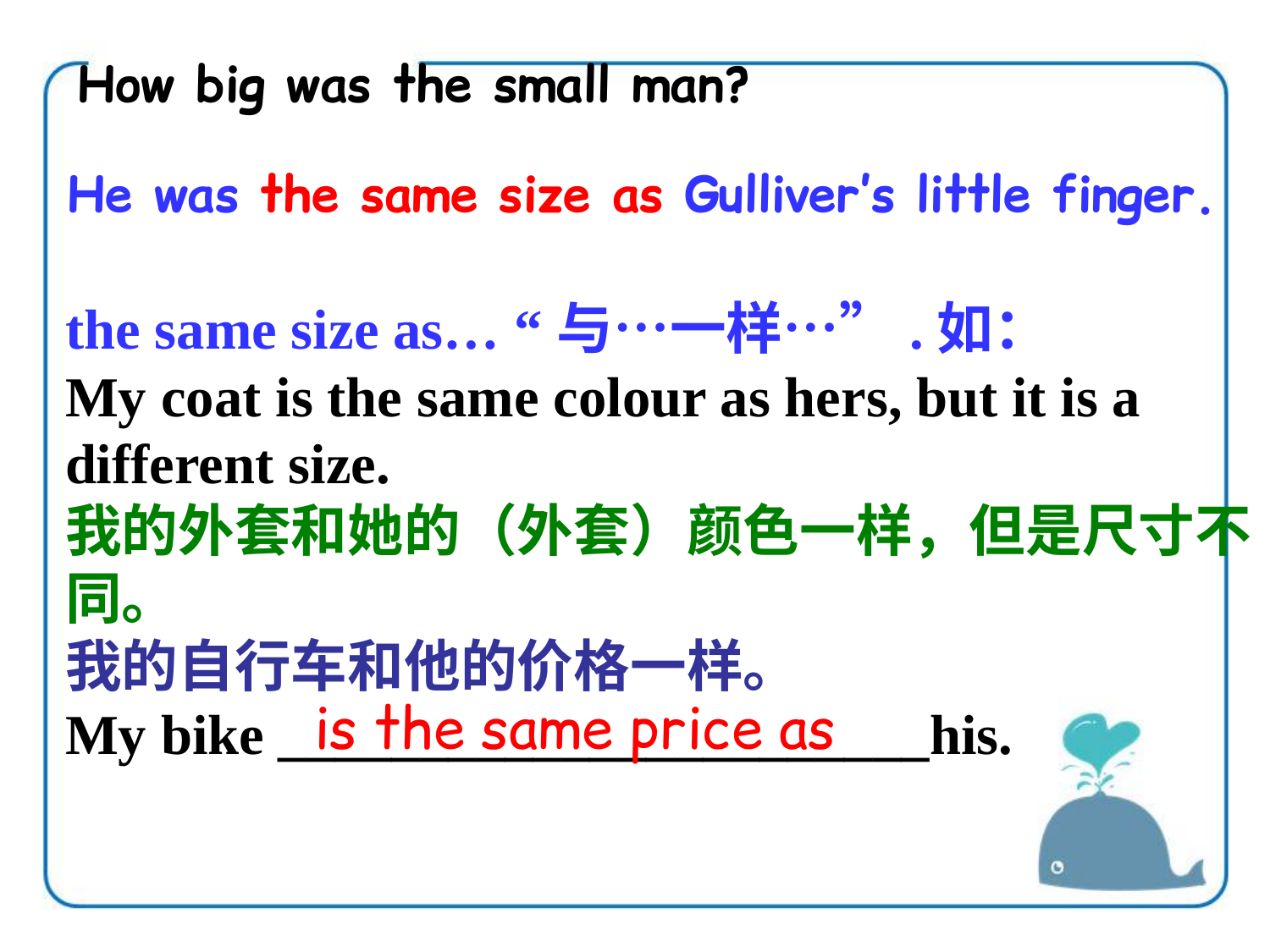

How big was the small man?
He was the same size as Gulliver’s little finger.
the same size as… “与…一样…”.如：
My coat is the same colour as hers, but it is a different size.
我的外套和她的（外套）颜色一样，但是尺寸不同。
我的自行车和他的价格一样。
My bike _______________________his.

 is the same price as